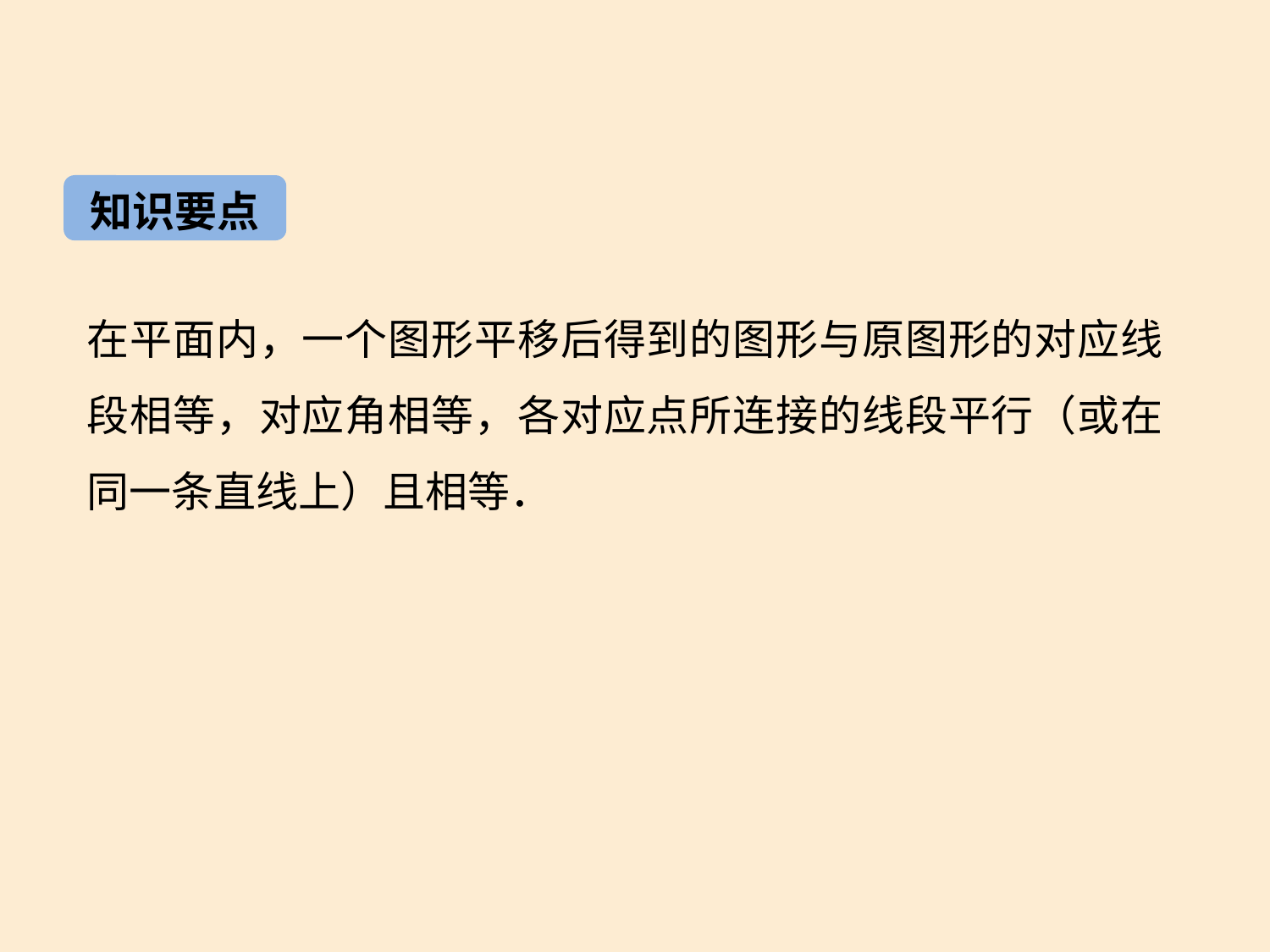

知识要点
在平面内，一个图形平移后得到的图形与原图形的对应线段相等，对应角相等，各对应点所连接的线段平行（或在同一条直线上）且相等．